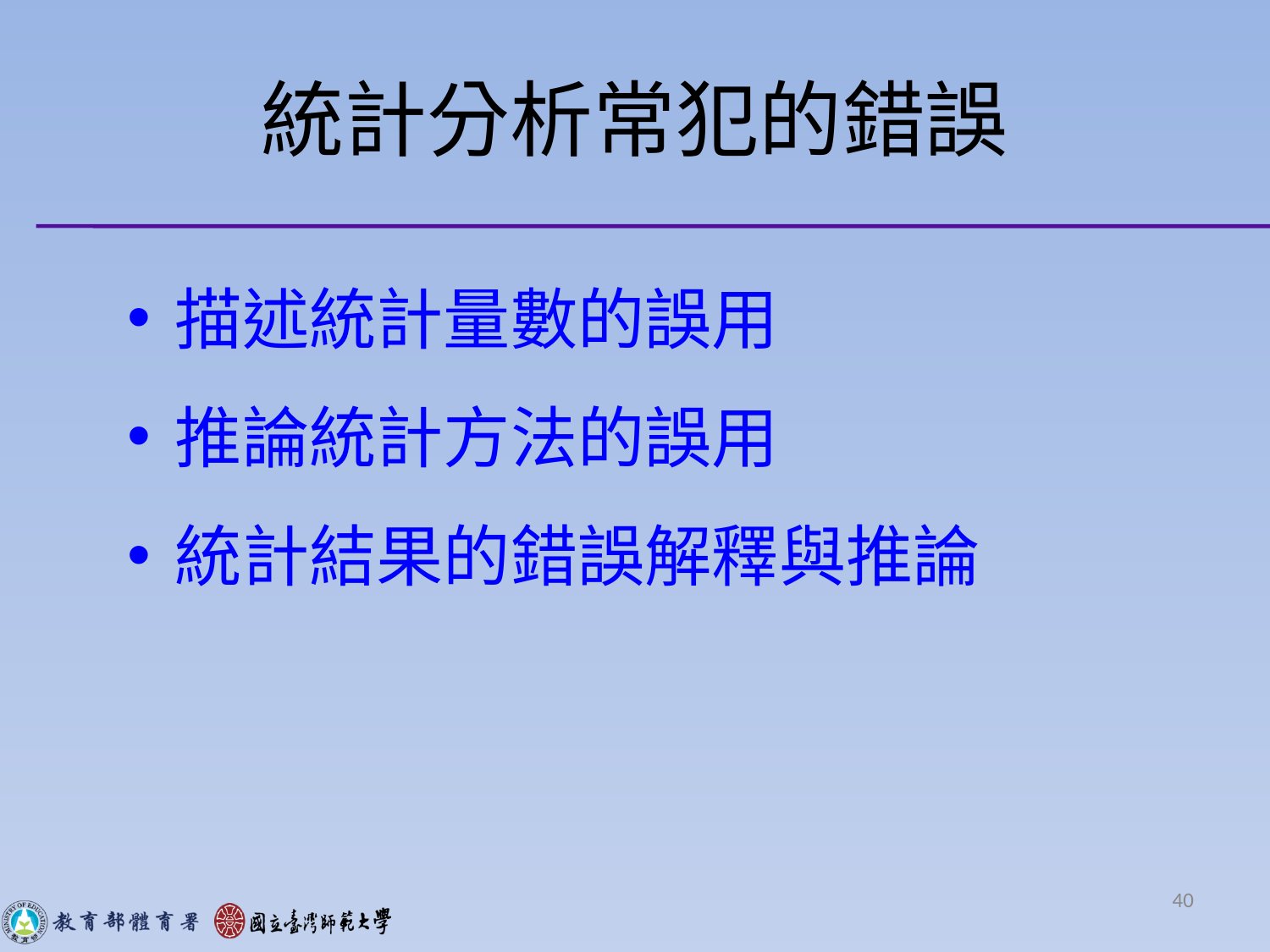

# 統計分析常犯的錯誤

描述統計量數的誤用
推論統計方法的誤用
統計結果的錯誤解釋與推論

40